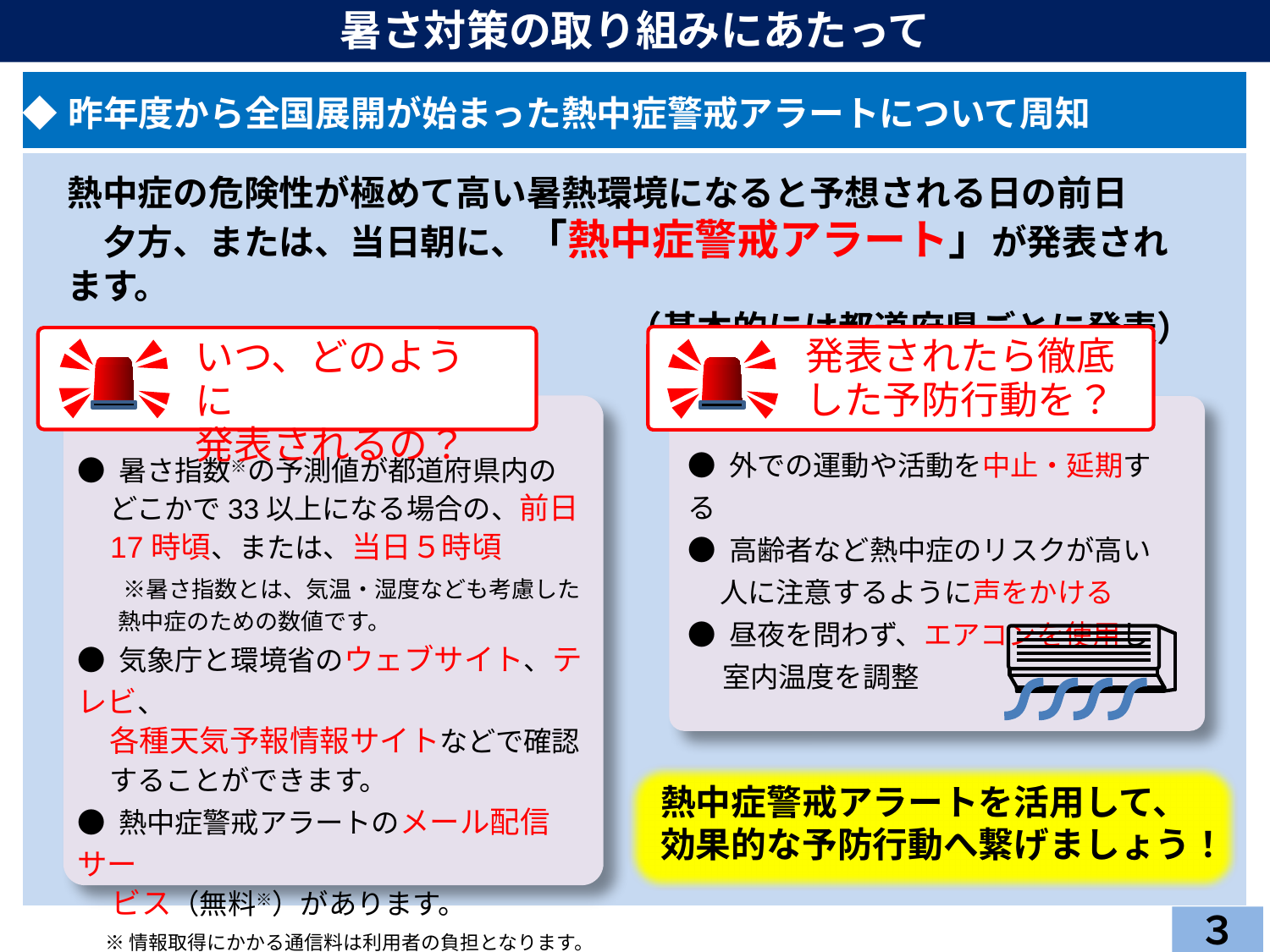

暑さ対策の取り組みにあたって
| ◆昨年度から全国展開が始まった熱中症警戒アラートについて周知 |
| --- |
|  |
熱中症の危険性が極めて高い暑熱環境になると予想される日の前日
　夕方、または、当日朝に、「熱中症警戒アラート」が発表されます。
（基本的には都道府県ごとに発表）

発表されたら徹底
した予防行動を？
いつ、どのように
発表されるの？

● 外での運動や活動を中止・延期する
● 高齢者など熱中症のリスクが高い
    人に注意するように声をかける
● 昼夜を問わず、エアコンを使用し
　 室内温度を調整
● 暑さ指数※の予測値が都道府県内の
    どこかで33以上になる場合の、前日
    17時頃、または、当日５時頃
　　※暑さ指数とは、気温・湿度なども考慮した
       熱中症のための数値です。
● 気象庁と環境省のウェブサイト、テレビ、
    各種天気予報情報サイトなどで確認
    することができます。
● 熱中症警戒アラートのメール配信サー
    ビス（無料※）があります。
　※ 情報取得にかかる通信料は利用者の負担となります。

熱中症警戒アラートを活用して、
効果的な予防行動へ繋げましょう！
３